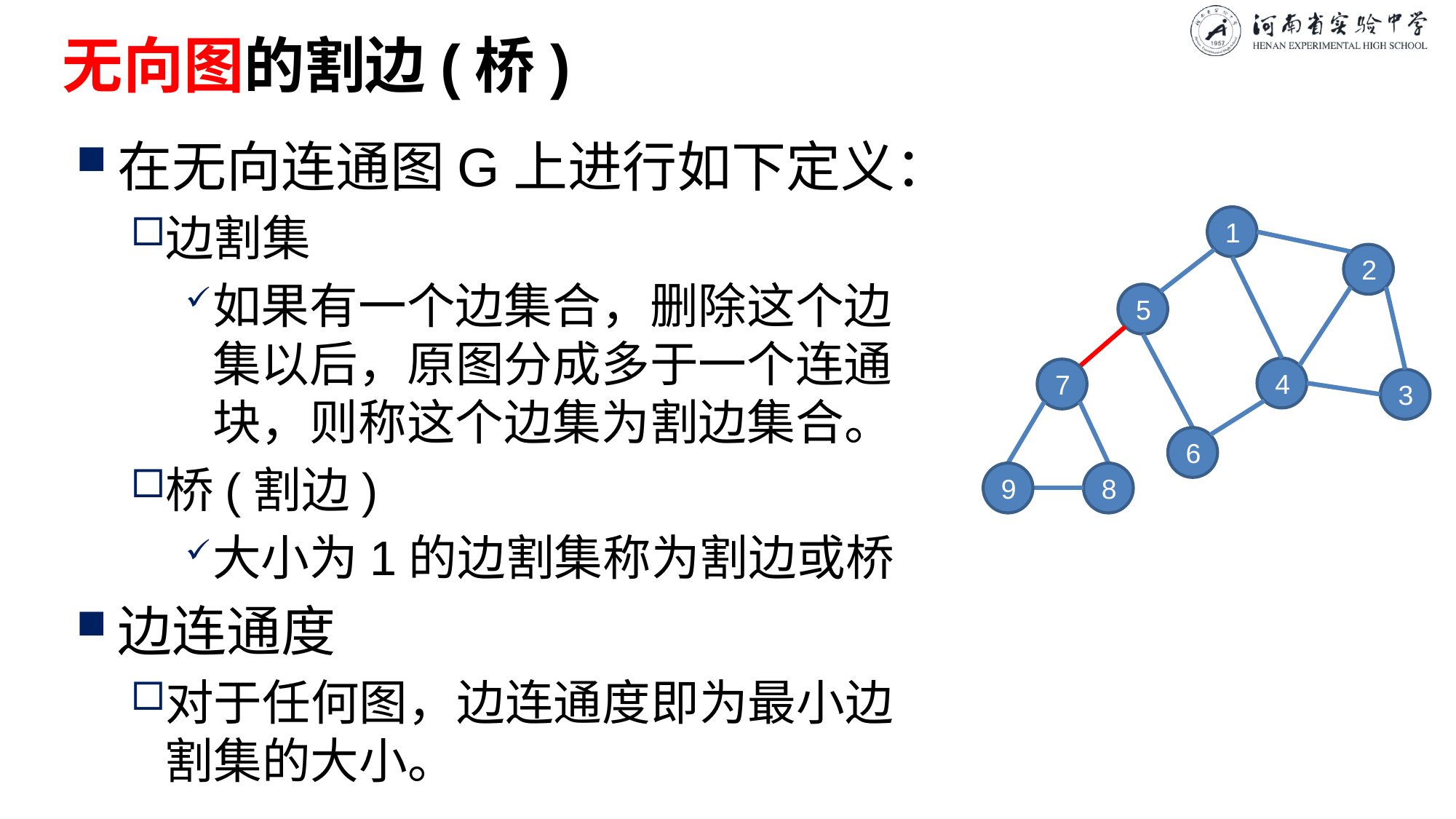

# 无向图的割边(桥)
在无向连通图G上进行如下定义：
边割集
如果有一个边集合，删除这个边集以后，原图分成多于一个连通块，则称这个边集为割边集合。
桥(割边)
大小为1的边割集称为割边或桥
边连通度
对于任何图，边连通度即为最小边割集的大小。
1
2
5
4
7
3
6
9
8